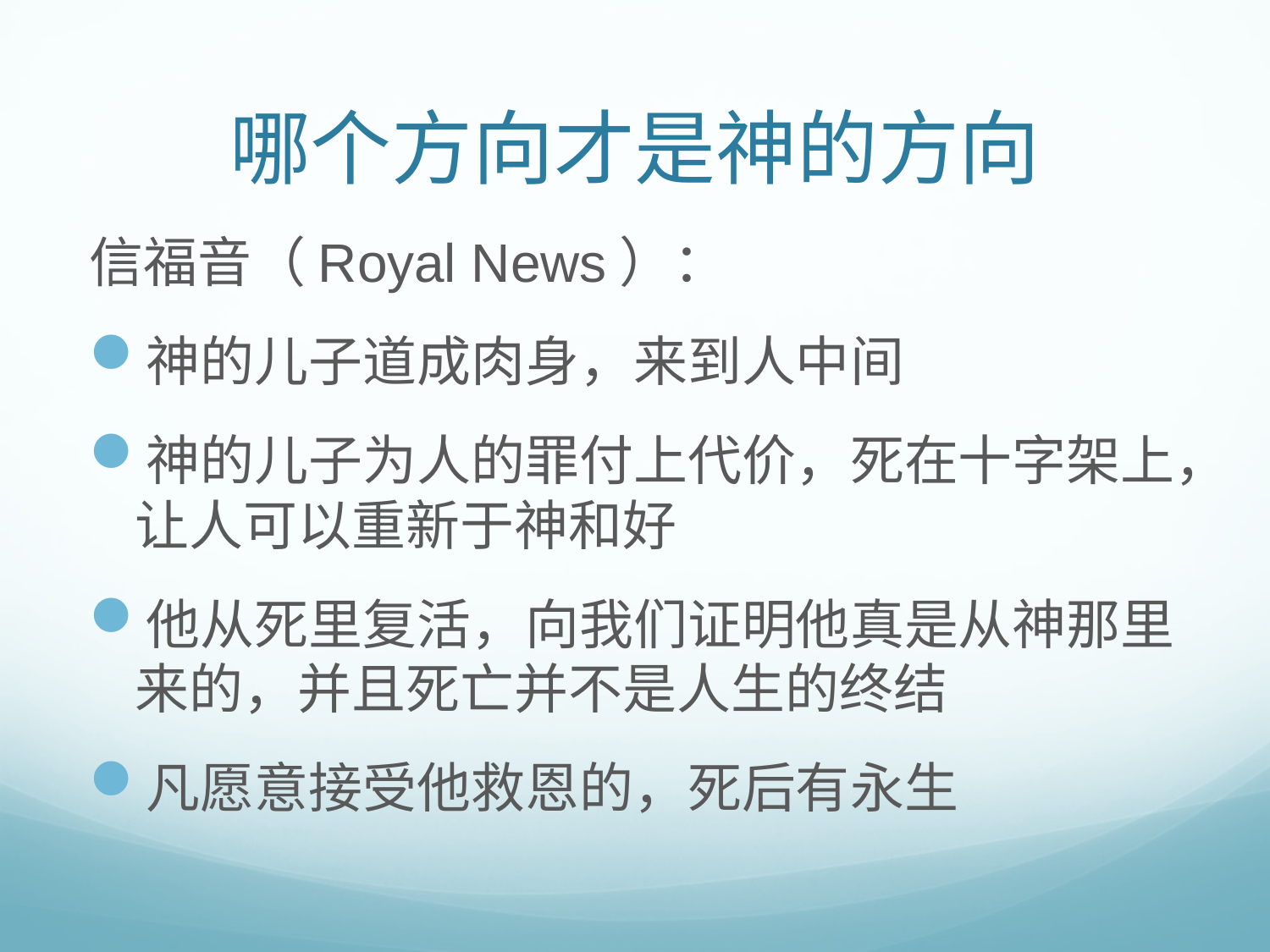

# 哪个方向才是神的方向
信福音（Royal News）：
神的儿子道成肉身，来到人中间
神的儿子为人的罪付上代价，死在十字架上，让人可以重新于神和好
他从死里复活，向我们证明他真是从神那里来的，并且死亡并不是人生的终结
凡愿意接受他救恩的，死后有永生